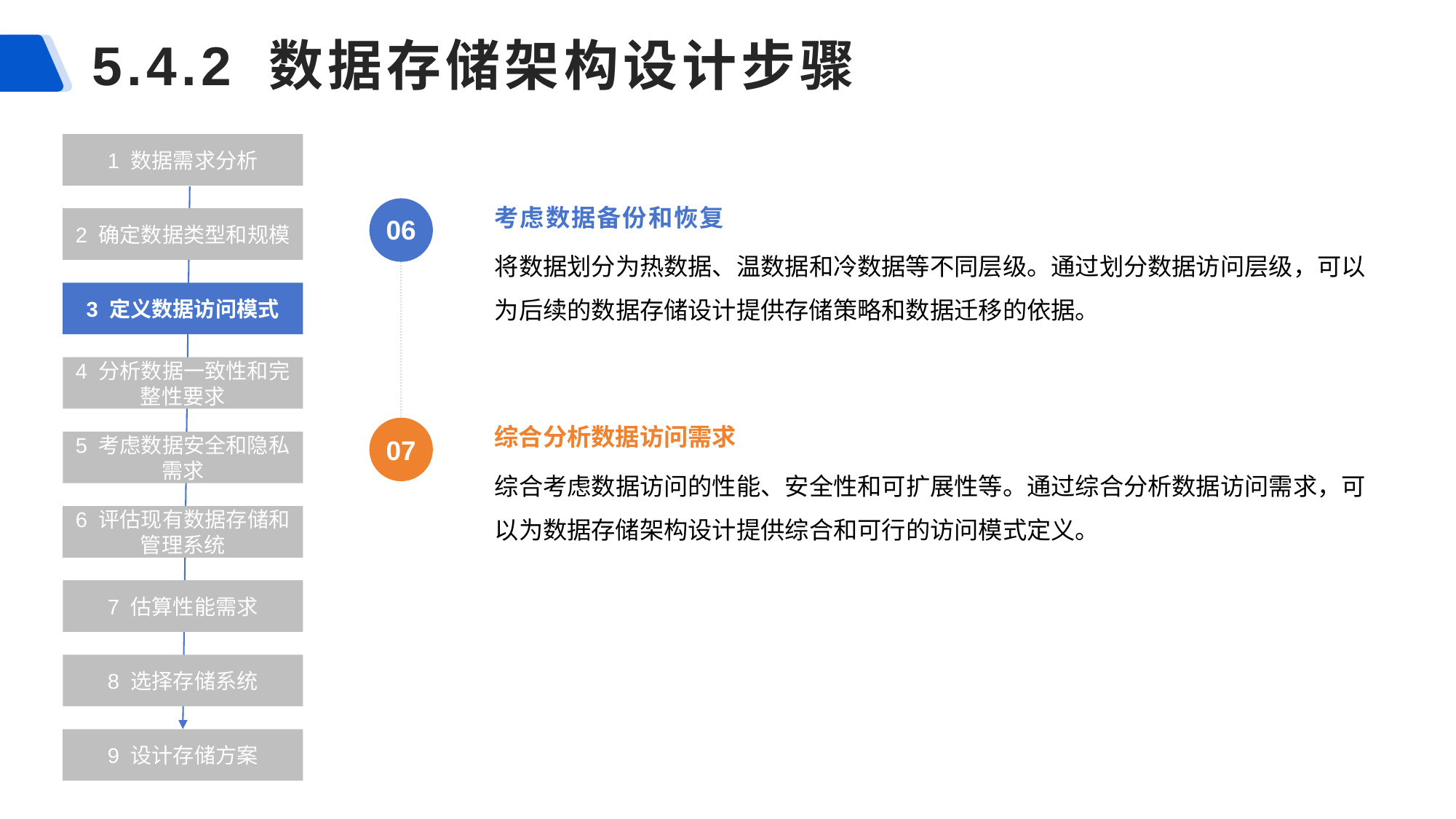

# 5.4.2 数据存储架构设计步骤
1 数据需求分析
考虑数据备份和恢复

06
2 确定数据类型和规模
将数据划分为热数据、温数据和冷数据等不同层级。通过划分数据访问层级，可以为后续的数据存储设计提供存储策略和数据迁移的依据。
3 定义数据访问模式
4 分析数据一致性和完整性要求
综合分析数据访问需求

07
5 考虑数据安全和隐私需求
综合考虑数据访问的性能、安全性和可扩展性等。通过综合分析数据访问需求，可以为数据存储架构设计提供综合和可行的访问模式定义。
6 评估现有数据存储和管理系统
7 估算性能需求
8 选择存储系统
9 设计存储方案